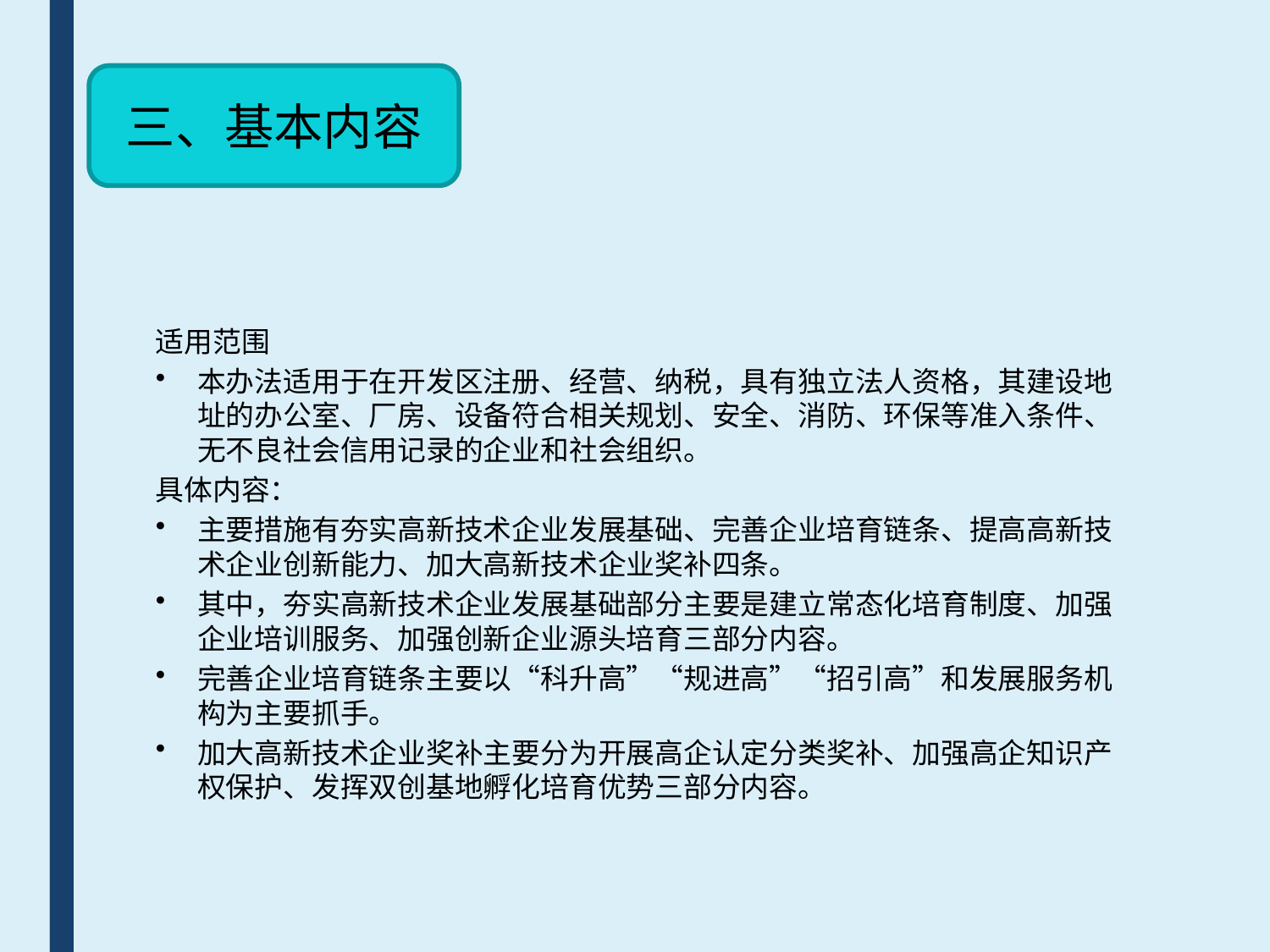

三、基本内容
适用范围
本办法适用于在开发区注册、经营、纳税，具有独立法人资格，其建设地址的办公室、厂房、设备符合相关规划、安全、消防、环保等准入条件、无不良社会信用记录的企业和社会组织。
具体内容：
主要措施有夯实高新技术企业发展基础、完善企业培育链条、提高高新技术企业创新能力、加大高新技术企业奖补四条。
其中，夯实高新技术企业发展基础部分主要是建立常态化培育制度、加强企业培训服务、加强创新企业源头培育三部分内容。
完善企业培育链条主要以“科升高”“规进高”“招引高”和发展服务机构为主要抓手。
加大高新技术企业奖补主要分为开展高企认定分类奖补、加强高企知识产权保护、发挥双创基地孵化培育优势三部分内容。